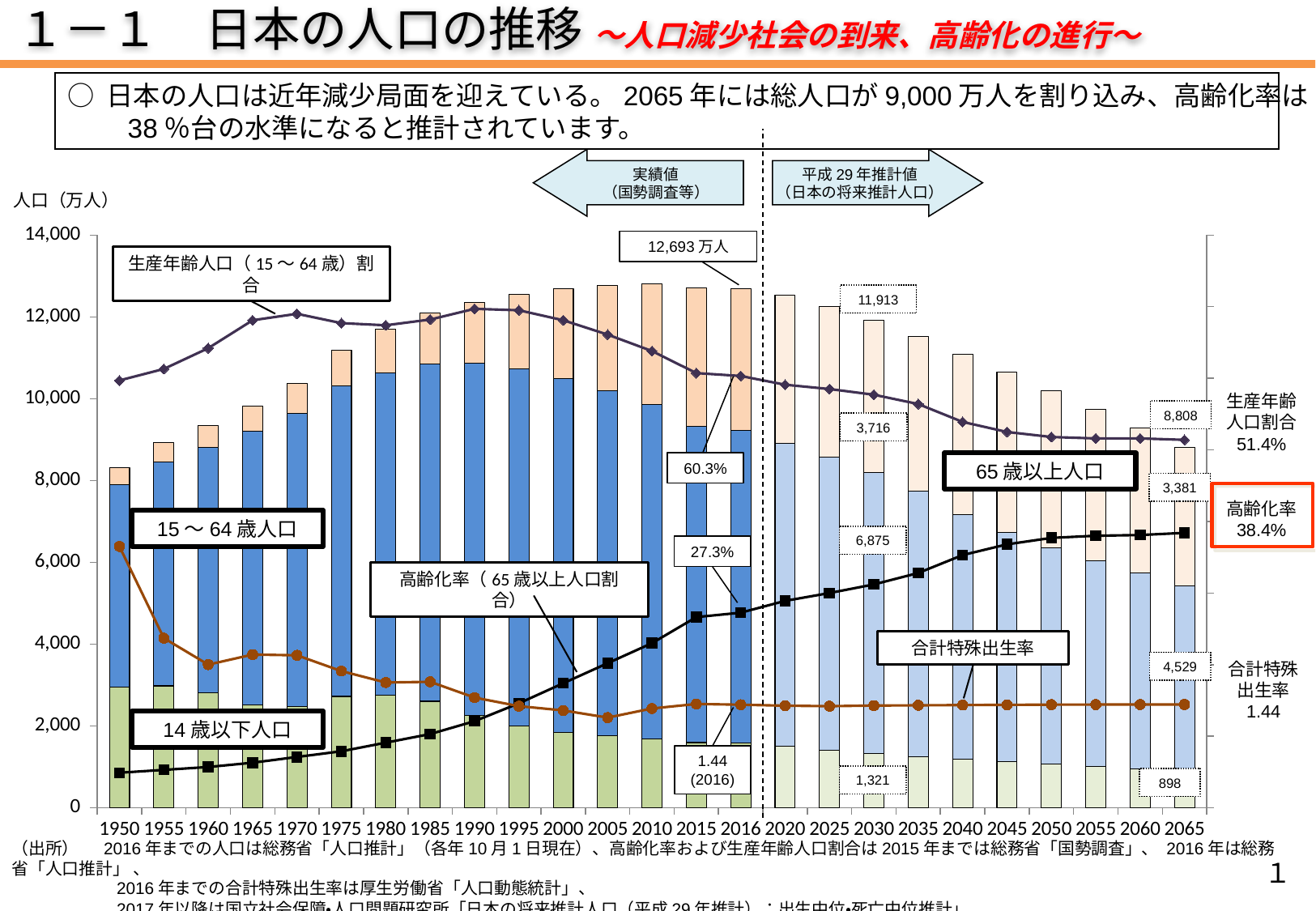

１－１　日本の人口の推移 ～人口減少社会の到来、高齢化の進行～
○ 日本の人口は近年減少局面を迎えている。2065年には総人口が9,000万人を割り込み、高齢化率は
　　38％台の水準になると推計されています。
実績値
（国勢調査等）
平成29年推計値
（日本の将来推計人口）
人口（万人）

### Chart

| Category | 14歳以下 | 15～64歳 | 65歳以上 | 生産年齢人口割合 | 高齢化率 | 合計特殊出生率 |
|---|---|---|---|---|---|---|
| 1950 | 2942.8 | 4965.8 | 410.9 | 59.7 | 4.9 | 36.5 |
| 1955 | 2979.8 | 5472.9 | 474.7 | 61.3 | 5.3 | 23.700000000000003 |
| 1960 | 2806.7 | 6000.2 | 535.0 | 64.2 | 5.7 | 20.0 |
| 1965 | 2516.6 | 6692.8 | 618.1 | 68.1 | 6.3 | 21.400000000000002 |
| 1970 | 2482.3 | 7156.6 | 733.1 | 69.0 | 7.1 | 21.299999999999997 |
| 1975 | 2723.2 | 7583.9 | 886.9 | 67.7 | 7.9 | 19.099999999999998 |
| 1980 | 2752.4 | 7888.4 | 1065.3 | 67.4 | 9.1 | 17.5 |
| 1985 | 2604.2 | 8253.5 | 1247.2 | 68.2 | 10.3 | 17.6 |
| 1990 | 2254.4 | 8614.0 | 1492.8 | 69.7 | 12.1 | 15.4 |
| 1995 | 2003.3 | 8726.0 | 1827.7 | 69.5 | 14.6 | 14.2 |
| 2000 | 1850.5 | 8638.0 | 2204.1 | 68.1 | 17.4 | 13.600000000000001 |
| 2005 | 1758.5 | 8442.2 | 2576.1 | 66.1 | 20.2 | 12.6 |
| 2010 | 1683.9 | 8173.5 | 2948.4 | 63.8 | 23.0 | 13.873 |
| 2015 | 1594.5 | 7728.2 | 3386.8 | 60.7196248785 | 26.6357673551 | 14.5 |
| 2016 | 1578.0 | 7656.2 | 3459.1 | 60.32 | 27.25 | 14.399999999999999 |
| 2020 | 1507.4958000000001 | 7405.7906 | 3619.1978000000004 | 59.1 | 28.9 | 14.262999999999998 |
| 2025 | 1407.274 | 7170.0512 | 3677.0849000000003 | 58.5 | 30.0 | 14.193 |
| 2030 | 1321.1913 | 6875.363899999999 | 3715.9584999999997 | 57.7 | 31.2 | 14.28 |
| 2035 | 1245.7214 | 6494.1882 | 3781.6602 | 56.4 | 32.8 | 14.318999999999999 |
| 2040 | 1193.5951 | 5977.6889 | 3920.5714 | 53.9 | 35.3 | 14.348 |
| 2045 | 1138.419 | 5584.4718 | 3919.2275999999997 | 52.5 | 36.8 | 14.379999999999999 |
| 2050 | 1076.7182 | 5275.0106 | 3840.5818 | 51.8 | 37.7 | 14.409 |
| 2055 | 1012.3119 | 5027.558800000001 | 3704.2245000000003 | 51.6 | 38.0 | 14.42 |
| 2060 | 950.8446 | 4792.8331 | 3540.2896 | 51.6 | 38.1 | 14.424 |
| 2065 | 897.5366 | 4529.1266000000005 | 3380.9874000000004 | 51.4 | 38.4 | 14.433 |
12,693万人
生産年齢人口（15～64歳）割合
11,913
生産年齢人口割合
51.4%
8,808
3,716
60.3%
65歳以上人口
3,381

高齢化率
38.4%
15～64歳人口
6,875
27.3%
高齢化率（65歳以上人口割合）
合計特殊出生率
合計特殊
出生率
1.44
4,529
14歳以下人口
1.44
(2016)
1,321
898
（出所）　 2016年までの人口は総務省「人口推計」（各年10月1日現在）、高齢化率および生産年齢人口割合は2015年までは総務省「国勢調査」、 2016年は総務省「人口推計」 、
　　　　　　2016年までの合計特殊出生率は厚生労働省「人口動態統計」、
　　　　　　2017年以降は国立社会保障・人口問題研究所「日本の将来推計人口（平成29年推計）：出生中位・死亡中位推計」
１